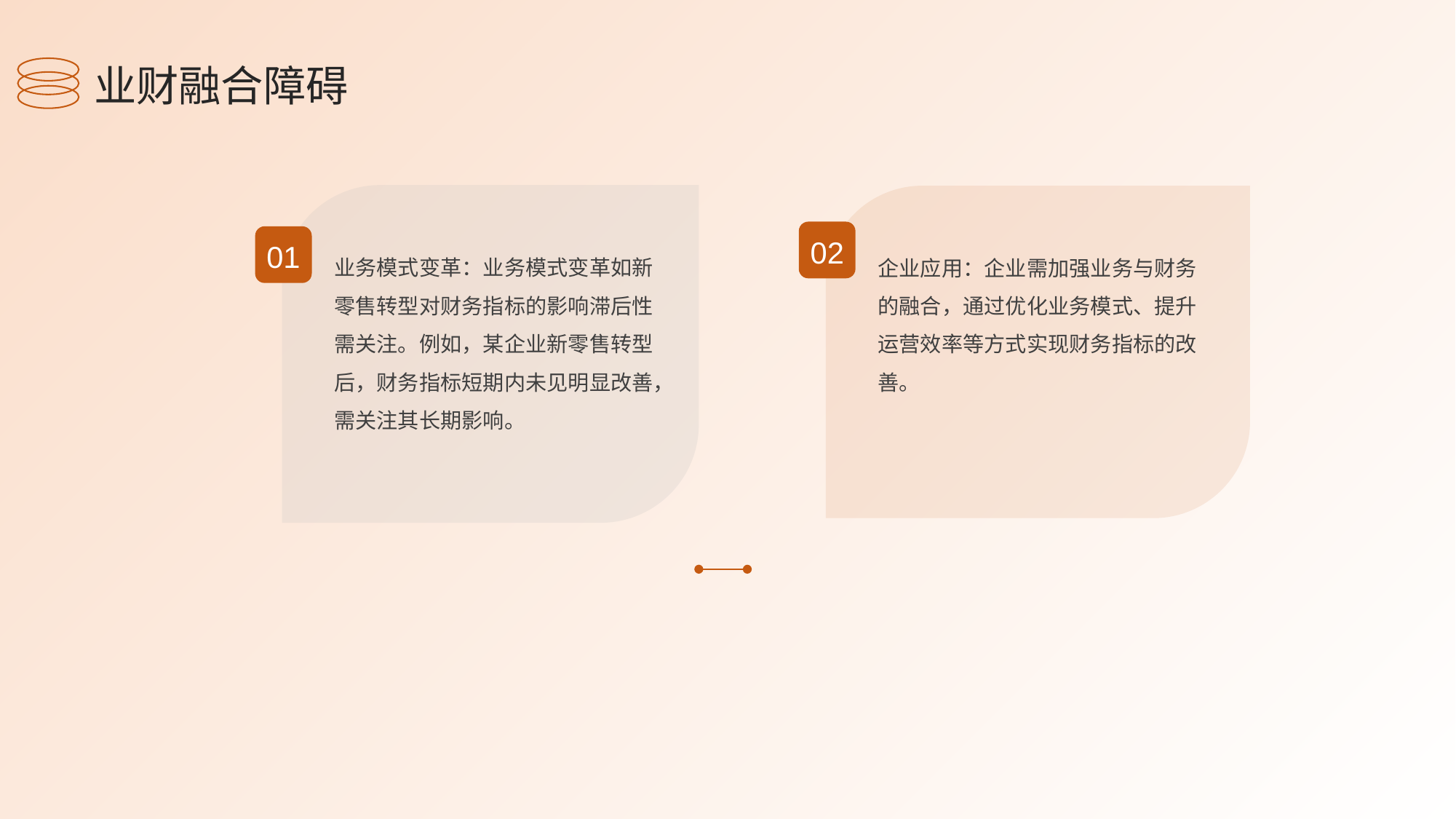

业财融合障碍

02
01
业务模式变革：业务模式变革如新零售转型对财务指标的影响滞后性需关注。例如，某企业新零售转型后，财务指标短期内未见明显改善，需关注其长期影响。
企业应用：企业需加强业务与财务的融合，通过优化业务模式、提升运营效率等方式实现财务指标的改善。